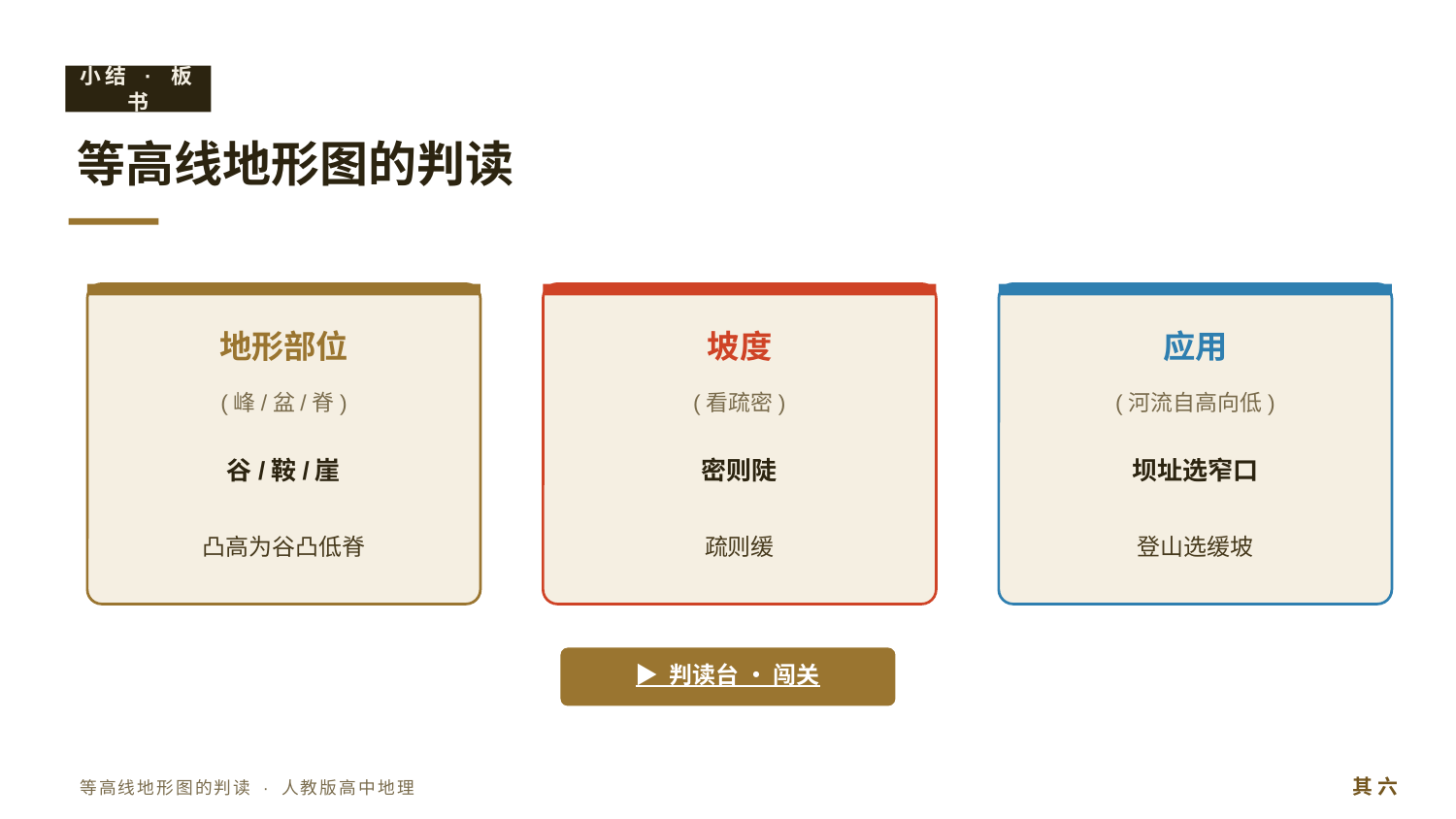

小结 · 板书

等高线地形图的判读

地形部位
坡度
应用
(峰/盆/脊)
(看疏密)
(河流自高向低)
谷/鞍/崖
密则陡
坝址选窄口
凸高为谷凸低脊
疏则缓
登山选缓坡
▶  判读台 · 闯关

其 六
等高线地形图的判读 · 人教版高中地理